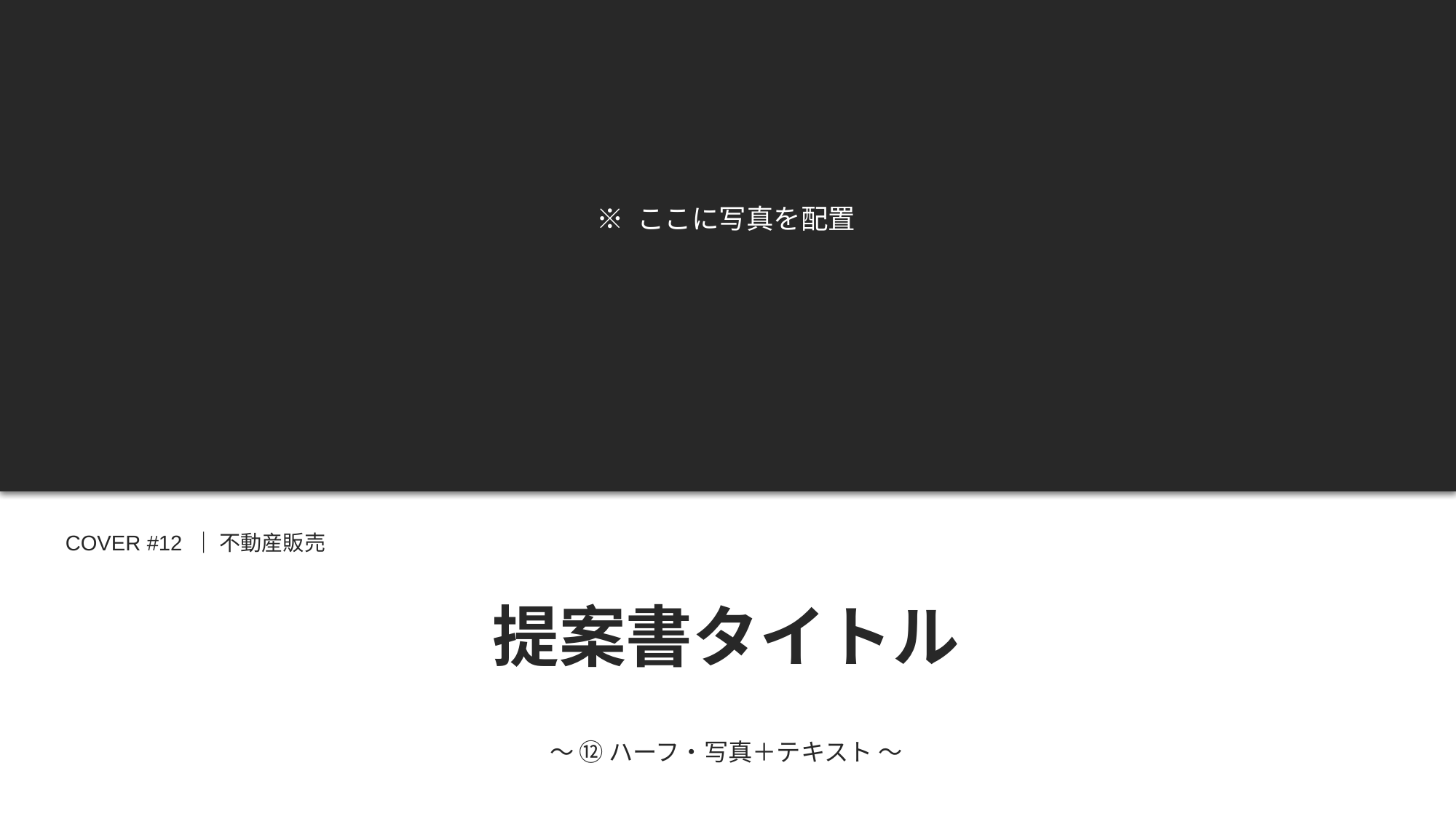

※ ここに写真を配置
COVER #12 ｜ 不動産販売
提案書タイトル
〜 ⑫ ハーフ・写真＋テキスト 〜